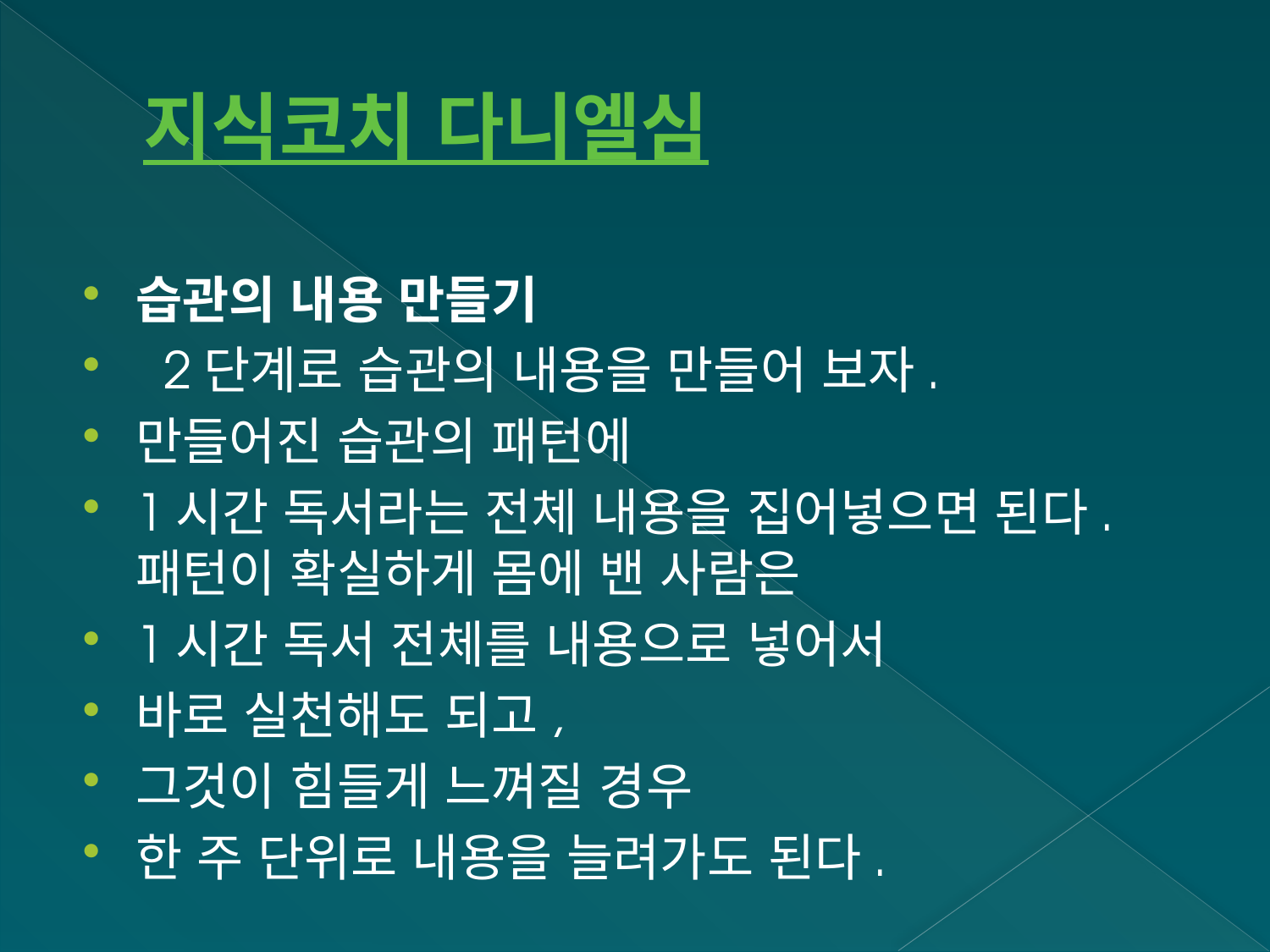

# 지식코치 다니엘심
습관의 내용 만들기
  2단계로 습관의 내용을 만들어 보자.
만들어진 습관의 패턴에
1시간 독서라는 전체 내용을 집어넣으면 된다. 패턴이 확실하게 몸에 밴 사람은
1시간 독서 전체를 내용으로 넣어서
바로 실천해도 되고,
그것이 힘들게 느껴질 경우
한 주 단위로 내용을 늘려가도 된다.